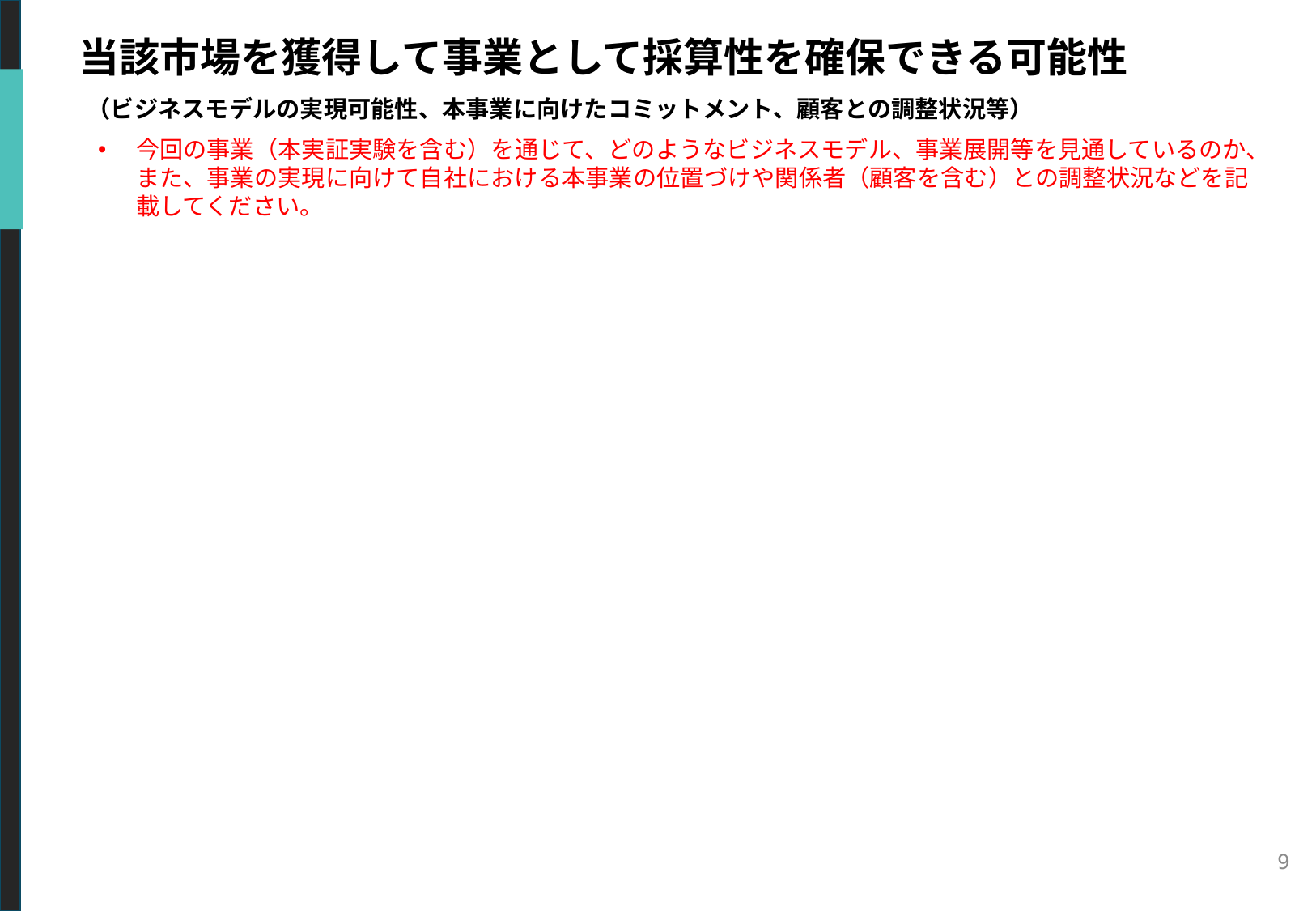

当該市場を獲得して事業として採算性を確保できる可能性

（ビジネスモデルの実現可能性、本事業に向けたコミットメント、顧客との調整状況等）
今回の事業（本実証実験を含む）を通じて、どのようなビジネスモデル、事業展開等を見通しているのか、また、事業の実現に向けて自社における本事業の位置づけや関係者（顧客を含む）との調整状況などを記載してください。

9